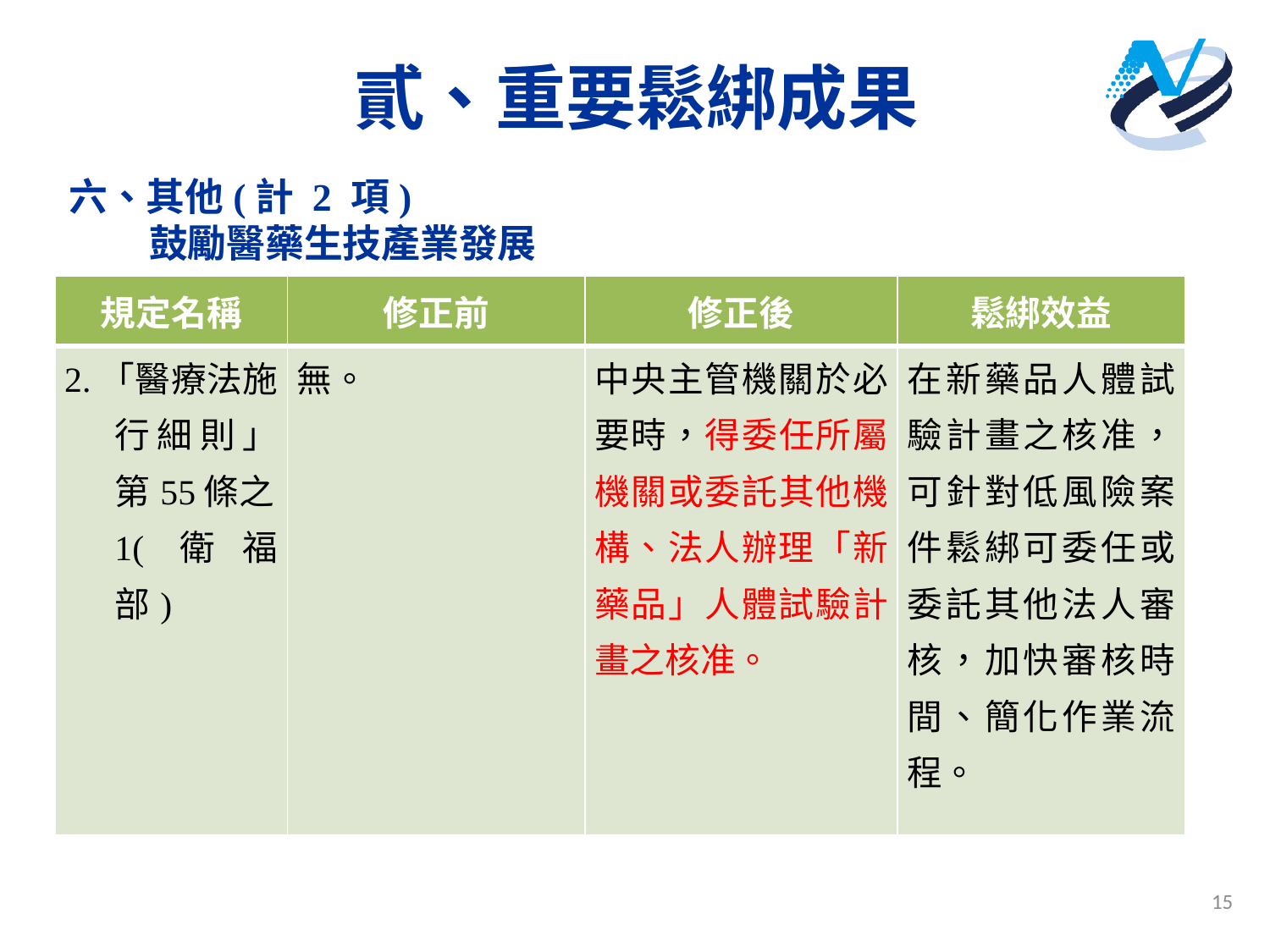

# 貳、重要鬆綁成果
六、其他(計 2 項)
        鼓勵醫藥生技產業發展
| 規定名稱 | 修正前 | 修正後 | 鬆綁效益 |
| --- | --- | --- | --- |
| 2.「醫療法施行細則」第55條之1(衛福部) | 無。 | 中央主管機關於必要時，得委任所屬機關或委託其他機構、法人辦理「新藥品」人體試驗計畫之核准。 | 在新藥品人體試驗計畫之核准，可針對低風險案件鬆綁可委任或委託其他法人審核，加快審核時間、簡化作業流程。 |
15